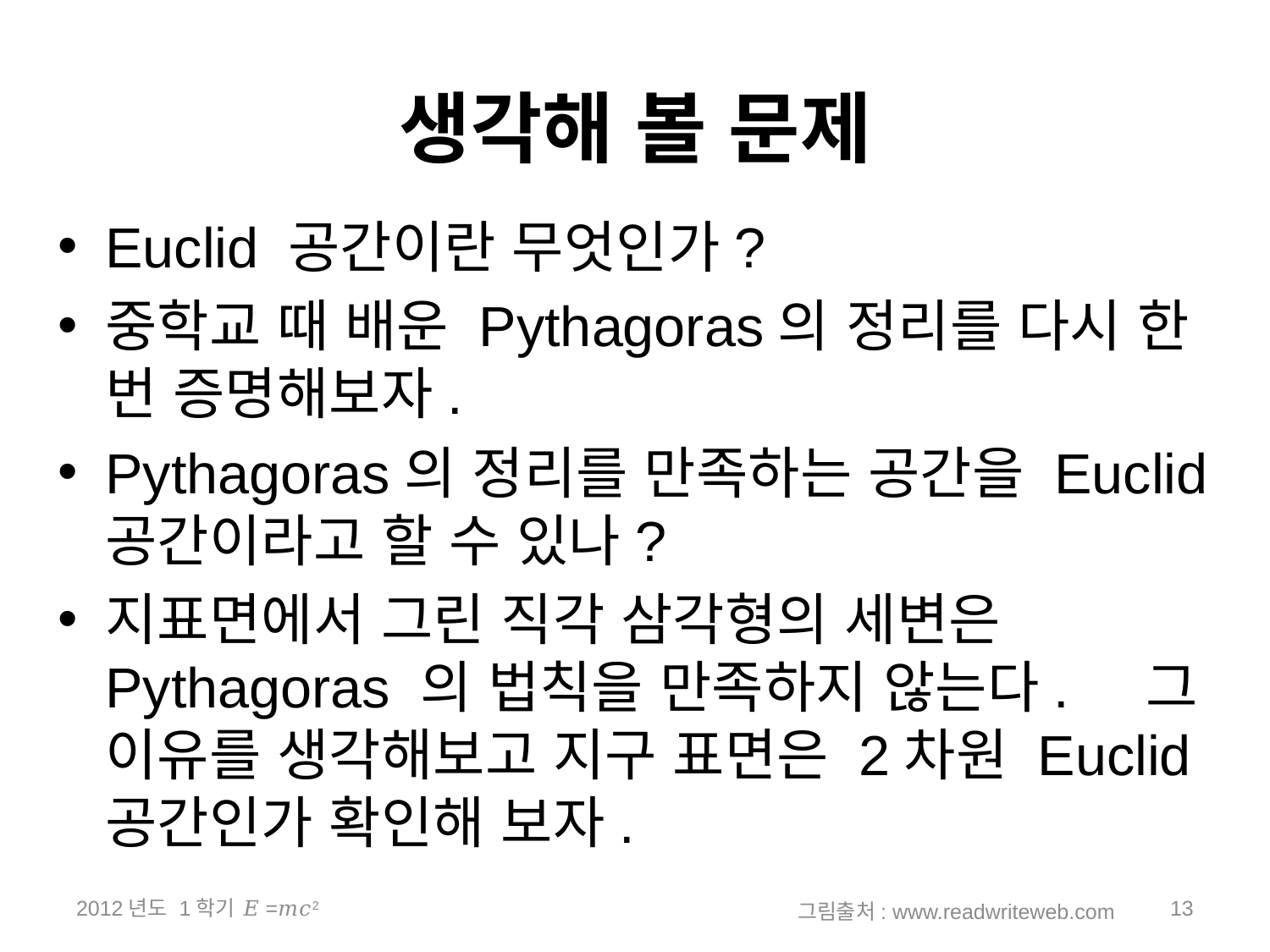

생각해 볼 문제
Euclid 공간이란 무엇인가?
중학교 때 배운 Pythagoras의 정리를 다시 한 번 증명해보자.
Pythagoras의 정리를 만족하는 공간을 Euclid 공간이라고 할 수 있나?
지표면에서 그린 직각 삼각형의 세변은 Pythagoras 의 법칙을 만족하지 않는다.    그 이유를 생각해보고 지구 표면은 2차원 Euclid공간인가 확인해 보자.
2012년도 1학기 𝐸=𝑚𝑐2
13
그림출처: www.readwriteweb.com